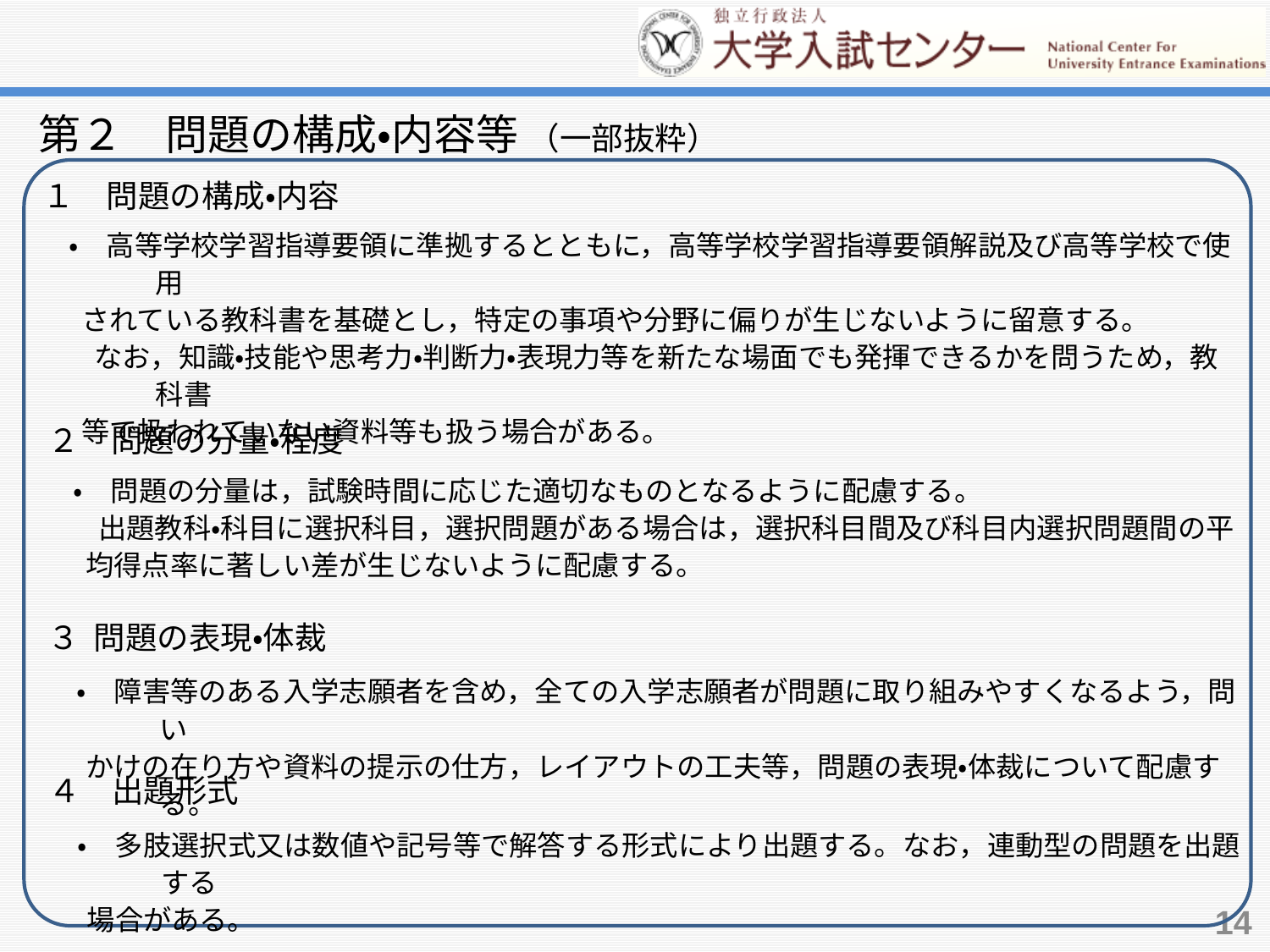

第２　問題の構成・内容等 （一部抜粋）

１　問題の構成・内容
   ・　高等学校学習指導要領に準拠するとともに，高等学校学習指導要領解説及び高等学校で使用
     されている教科書を基礎とし，特定の事項や分野に偏りが生じないように留意する。
       なお，知識・技能や思考力・判断力・表現力等を新たな場面でも発揮できるかを問うため，教科書
     等で扱われていない資料等も扱う場合がある。
２　問題の分量・程度
   ・　問題の分量は，試験時間に応じた適切なものとなるように配慮する。
       出題教科・科目に選択科目，選択問題がある場合は，選択科目間及び科目内選択問題間の平
     均得点率に著しい差が生じないように配慮する。

３  問題の表現・体裁
   ・　障害等のある入学志願者を含め，全ての入学志願者が問題に取り組みやすくなるよう，問い
     かけの在り方や資料の提示の仕方，レイアウトの工夫等，問題の表現・体裁について配慮する。

４　出題形式
   ・　多肢選択式又は数値や記号等で解答する形式により出題する。なお，連動型の問題を出題する
     場合がある。
14